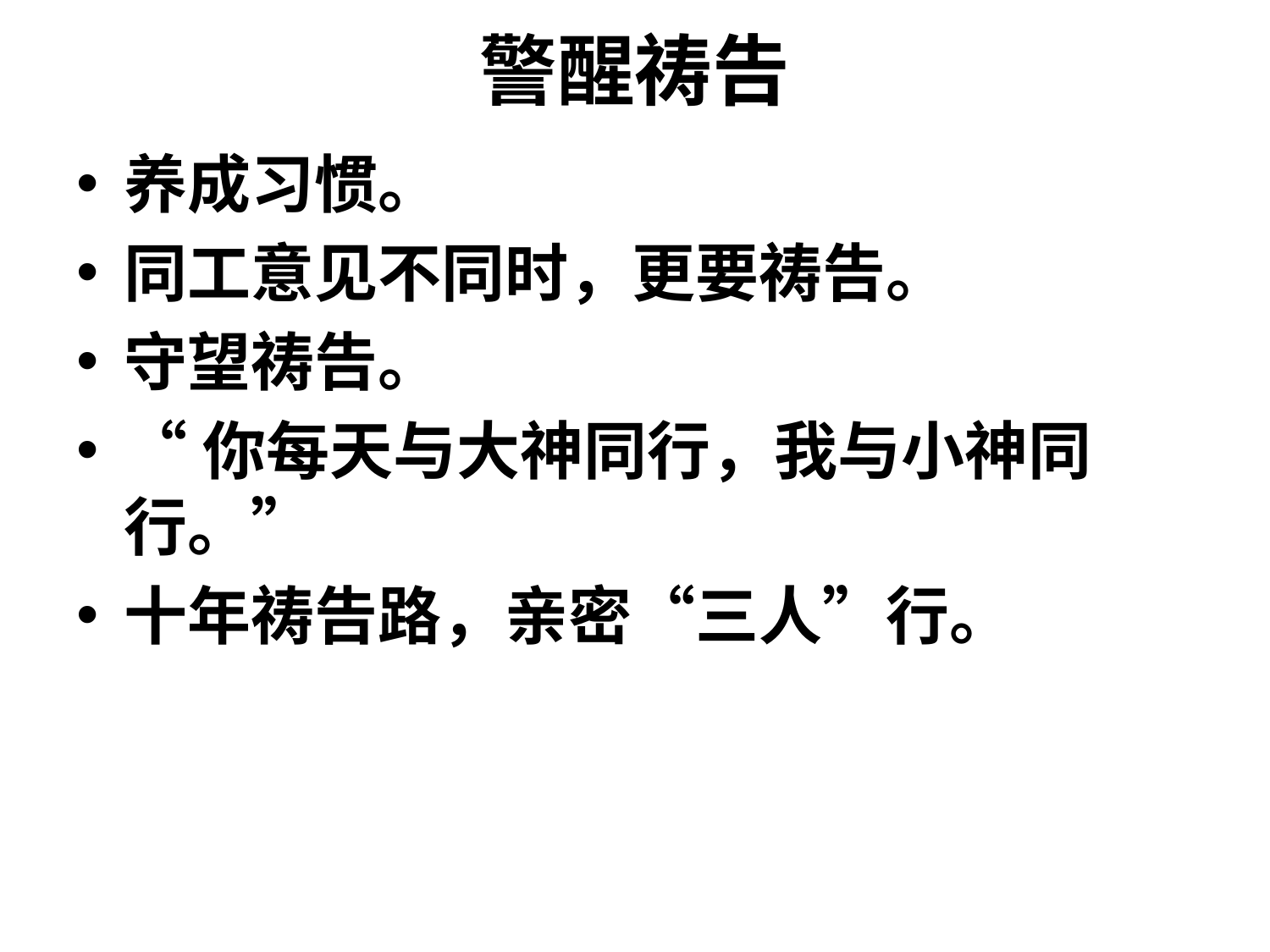

# 警醒祷告
养成习惯。
同工意见不同时，更要祷告。
守望祷告。
“你每天与大神同行，我与小神同行。”
十年祷告路，亲密“三人”行。